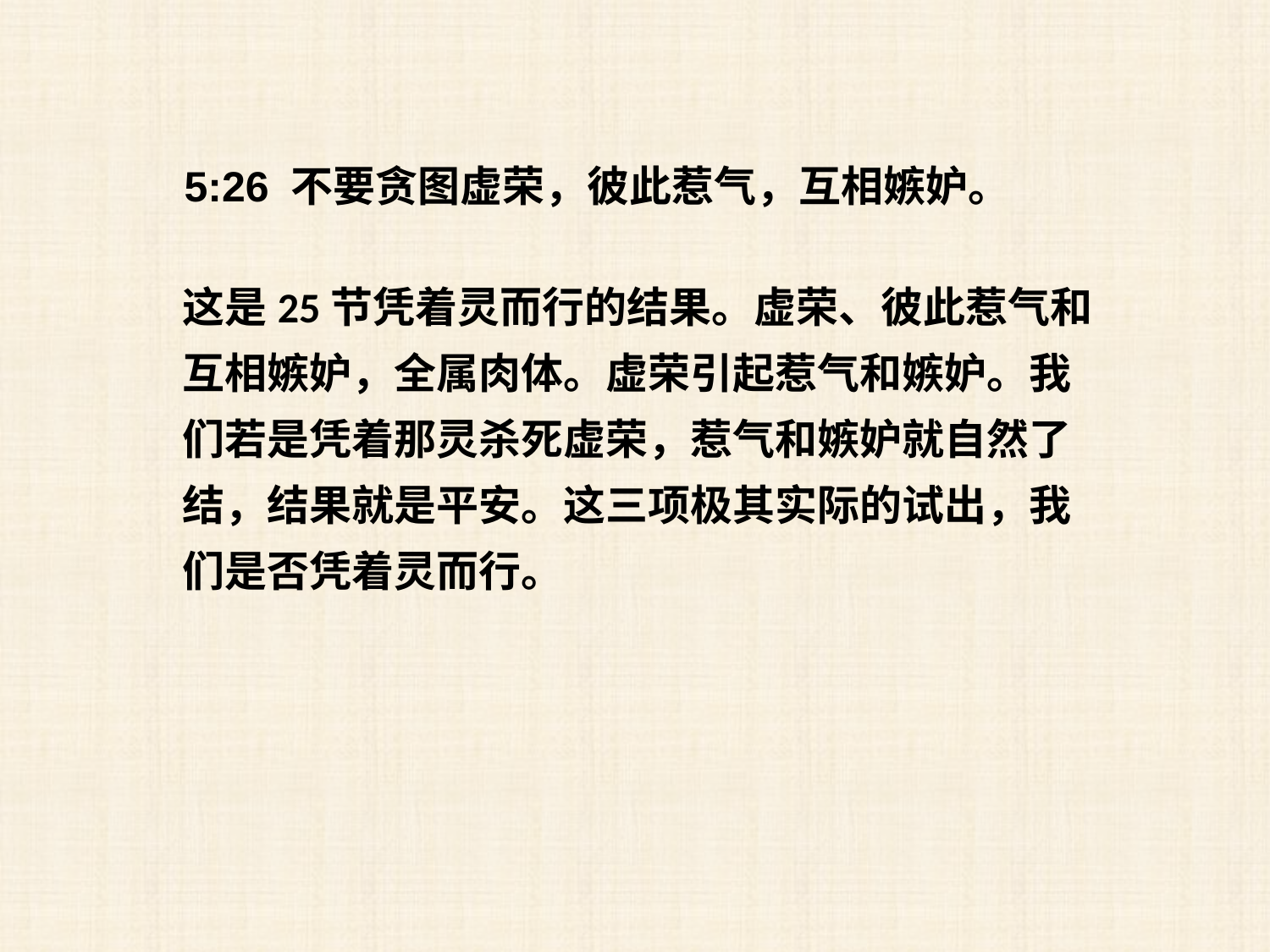

5:26 不要贪图虚荣，彼此惹气，互相嫉妒。
这是25节凭着灵而行的结果。虚荣、彼此惹气和互相嫉妒，全属肉体。虚荣引起惹气和嫉妒。我们若是凭着那灵杀死虚荣，惹气和嫉妒就自然了结，结果就是平安。这三项极其实际的试出，我们是否凭着灵而行。